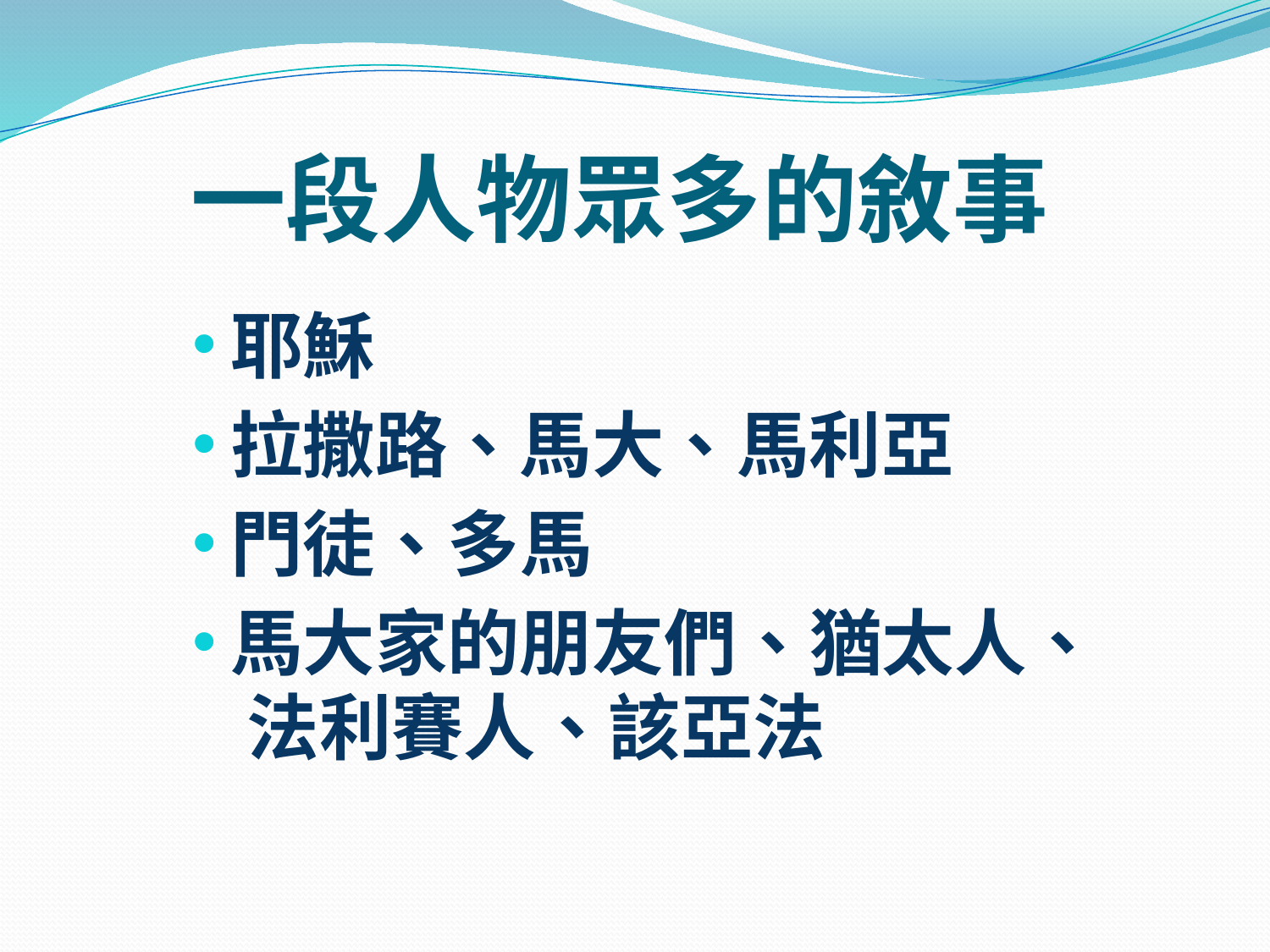

# 一段人物眾多的敘事
耶穌
拉撒路、馬大、馬利亞
門徒、多馬
馬大家的朋友們、猶太人、 法利賽人、該亞法